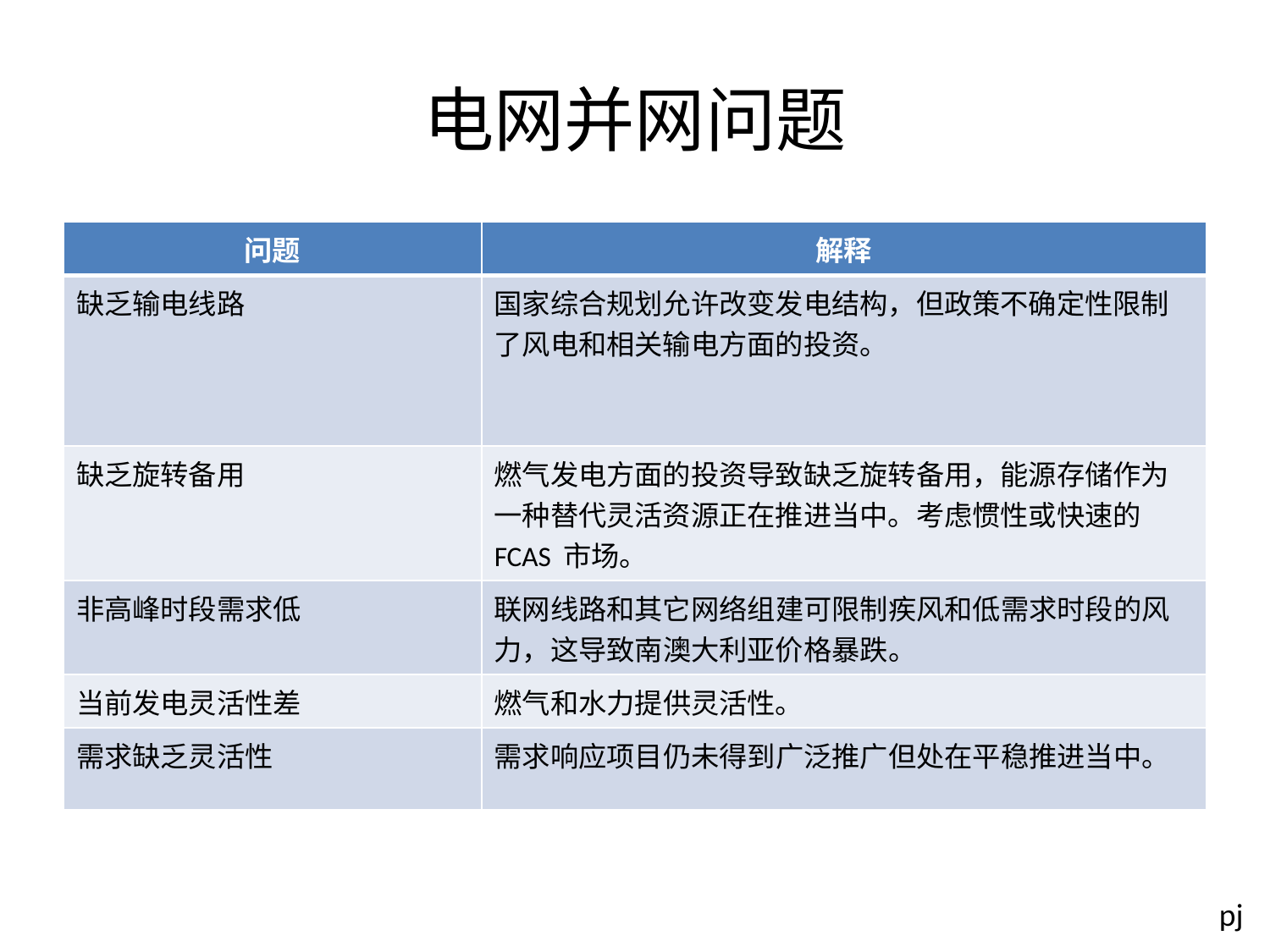

# 电网并网问题
| 问题 | 解释 |
| --- | --- |
| 缺乏输电线路 | 国家综合规划允许改变发电结构，但政策不确定性限制了风电和相关输电方面的投资。 |
| 缺乏旋转备用 | 燃气发电方面的投资导致缺乏旋转备用，能源存储作为一种替代灵活资源正在推进当中。考虑惯性或快速的FCAS 市场。 |
| 非高峰时段需求低 | 联网线路和其它网络组建可限制疾风和低需求时段的风力，这导致南澳大利亚价格暴跌。 |
| 当前发电灵活性差 | 燃气和水力提供灵活性。 |
| 需求缺乏灵活性 | 需求响应项目仍未得到广泛推广但处在平稳推进当中。 |